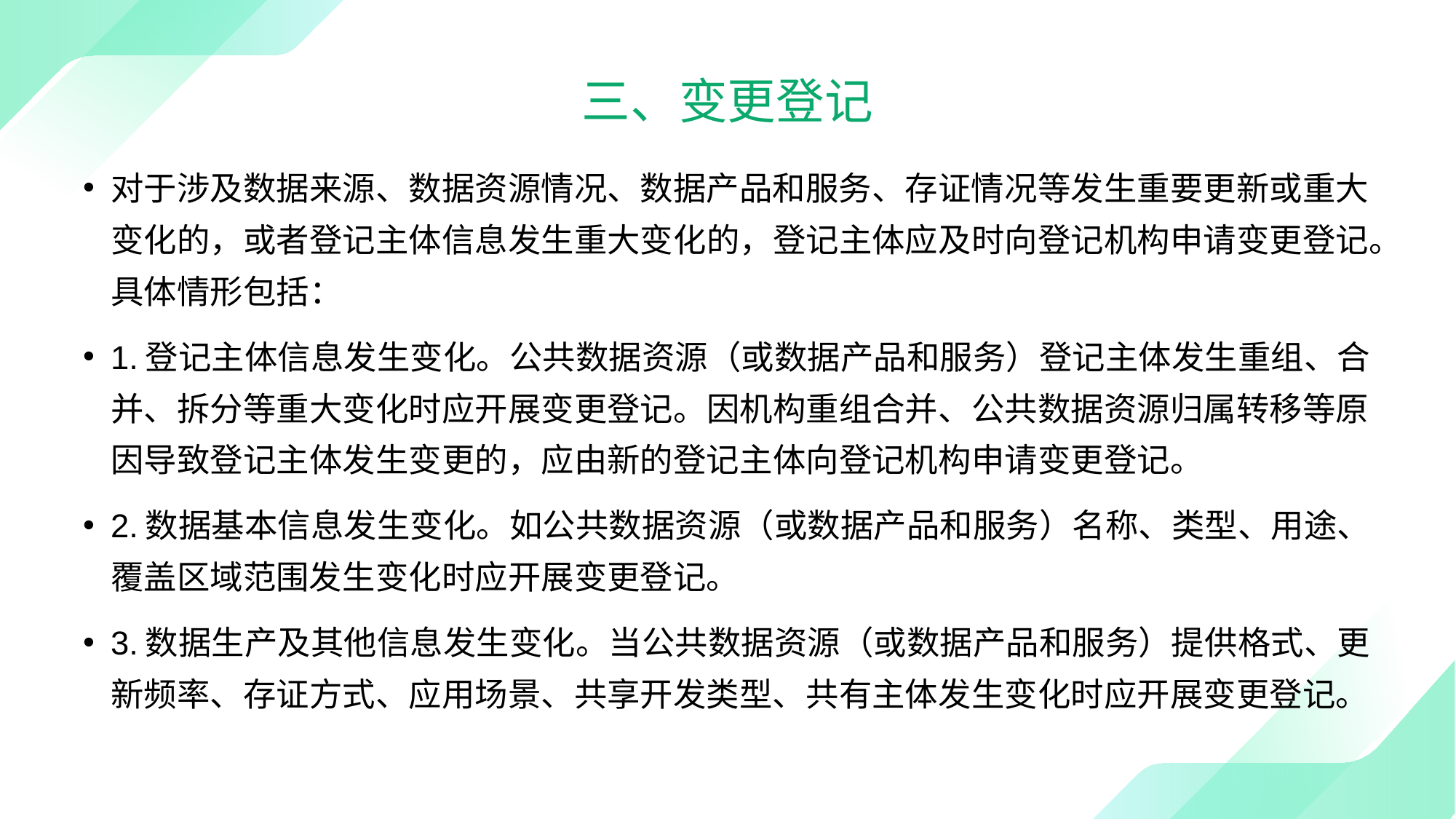

# 三、变更登记
对于涉及数据来源、数据资源情况、数据产品和服务、存证情况等发生重要更新或重大变化的，或者登记主体信息发生重大变化的，登记主体应及时向登记机构申请变更登记。具体情形包括：
1.登记主体信息发生变化。公共数据资源（或数据产品和服务）登记主体发生重组、合并、拆分等重大变化时应开展变更登记。因机构重组合并、公共数据资源归属转移等原因导致登记主体发生变更的，应由新的登记主体向登记机构申请变更登记。
2.数据基本信息发生变化。如公共数据资源（或数据产品和服务）名称、类型、用途、覆盖区域范围发生变化时应开展变更登记。
3.数据生产及其他信息发生变化。当公共数据资源（或数据产品和服务）提供格式、更新频率、存证方式、应用场景、共享开发类型、共有主体发生变化时应开展变更登记。